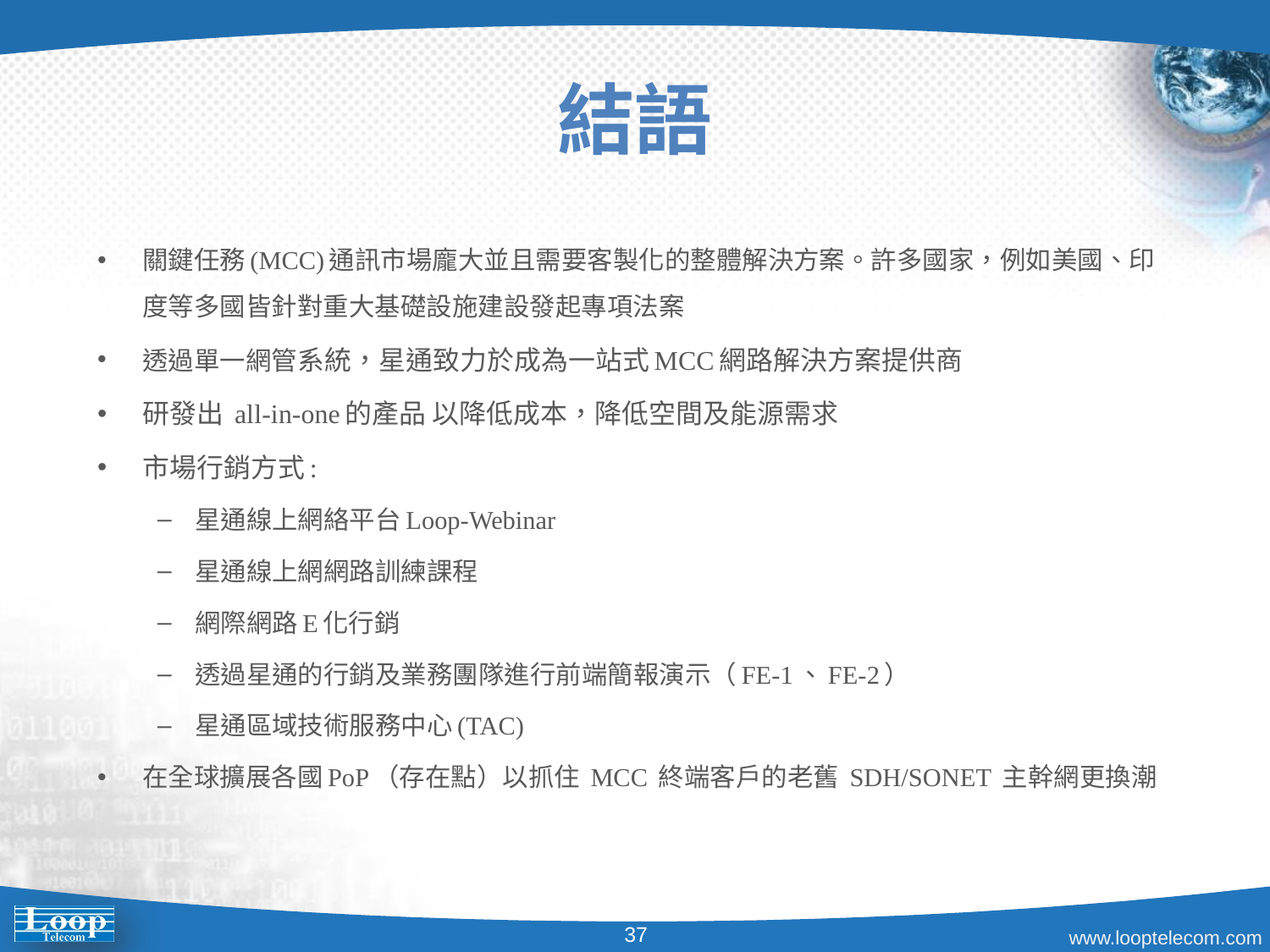

結語

關鍵任務(MCC)通訊市場龐大並且需要客製化的整體解決方案。許多國家，例如美國、印度等多國皆針對重大基礎設施建設發起專項法案
透過單一網管系統，星通致力於成為一站式MCC網路解決方案提供商
研發出 all-in-one的產品 以降低成本，降低空間及能源需求
市場行銷方式:
星通線上網絡平台Loop-Webinar
星通線上網網路訓練課程
網際網路E化行銷
透過星通的行銷及業務團隊進行前端簡報演示（FE-1、FE-2）
星通區域技術服務中心(TAC)
在全球擴展各國PoP（存在點）以抓住 MCC 終端客戶的老舊 SDH/SONET 主幹網更換潮
37